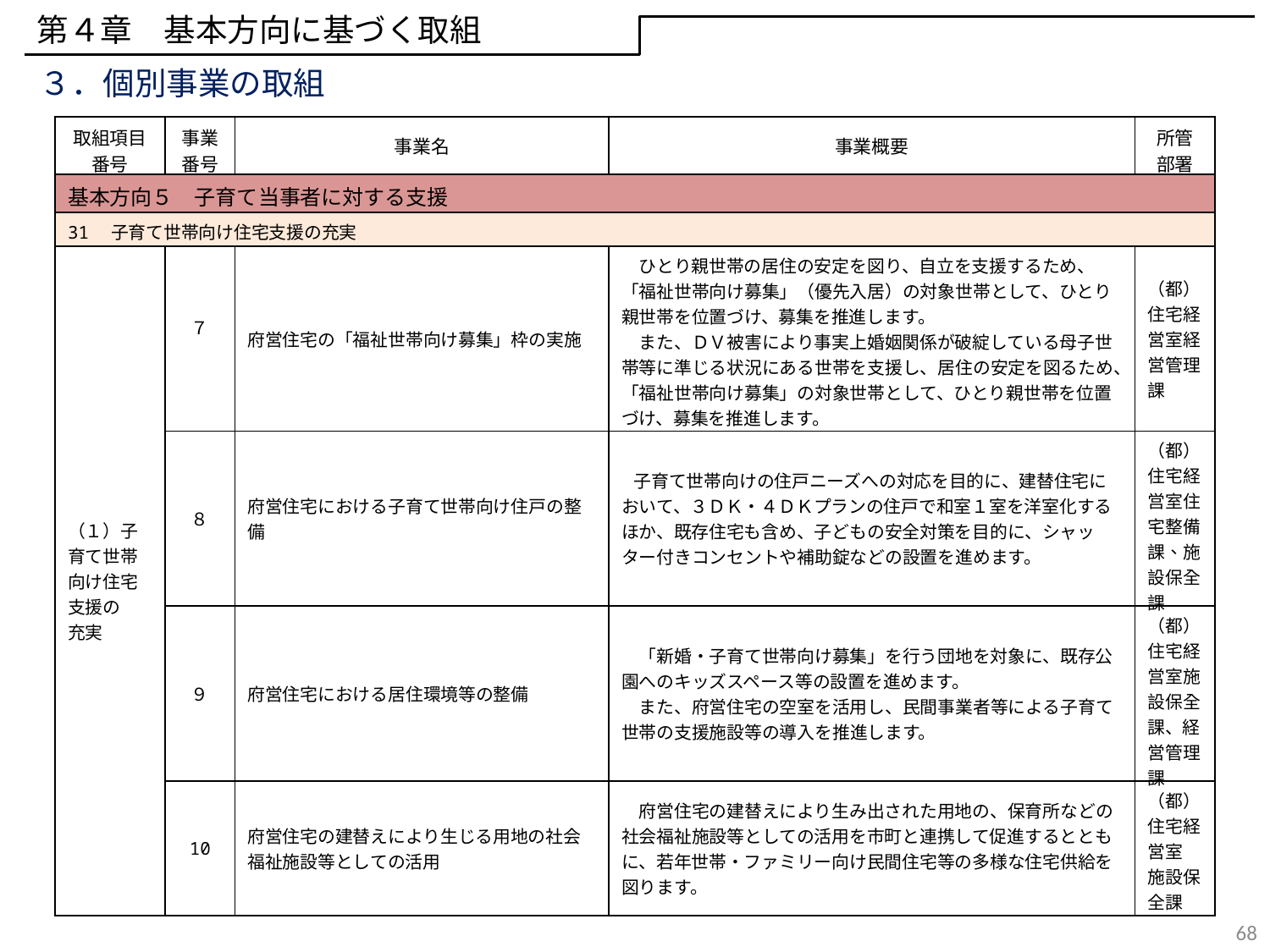

第４章　基本方向に基づく取組
３．個別事業の取組
| 取組項目 番号 | 事業 番号 | 事業名 | 事業概要 | 所管 部署 |
| --- | --- | --- | --- | --- |
| 基本方向５　子育て当事者に対する支援 |  |  |  |  |
| 31　子育て世帯向け住宅支援の充実 | 12 |  |  |  |
| （１）子育て世帯向け住宅支援の 充実 | ７ | 府営住宅の「福祉世帯向け募集」枠の実施 | ひとり親世帯の居住の安定を図り、自立を支援するため、「福祉世帯向け募集」（優先入居）の対象世帯として、ひとり親世帯を位置づけ、募集を推進します。 　また、ＤＶ被害により事実上婚姻関係が破綻している母子世帯等に準じる状況にある世帯を支援し、居住の安定を図るため、「福祉世帯向け募集」の対象世帯として、ひとり親世帯を位置づけ、募集を推進します。 | （都）住宅経営室経営管理課 |
|  | ８ | 府営住宅における子育て世帯向け住戸の整備 | 子育て世帯向けの住戸ニーズへの対応を目的に、建替住宅において、３ＤＫ・４ＤＫプランの住戸で和室１室を洋室化するほか、既存住宅も含め、子どもの安全対策を目的に、シャッター付きコンセントや補助錠などの設置を進めます。 | （都）住宅経営室住宅整備課、施設保全課 |
|  | ９ | 府営住宅における居住環境等の整備 | 「新婚・子育て世帯向け募集」を行う団地を対象に、既存公園へのキッズスペース等の設置を進めます。 　また、府営住宅の空室を活用し、民間事業者等による子育て世帯の支援施設等の導入を推進します。 | （都）住宅経営室施設保全課、経営管理課 |
|  | 10 | 府営住宅の建替えにより生じる用地の社会福祉施設等としての活用 | 府営住宅の建替えにより生み出された用地の、保育所などの社会福祉施設等としての活用を市町と連携して促進するとともに、若年世帯・ファミリー向け民間住宅等の多様な住宅供給を図ります。 | （都）住宅経営室 施設保全課 |
68